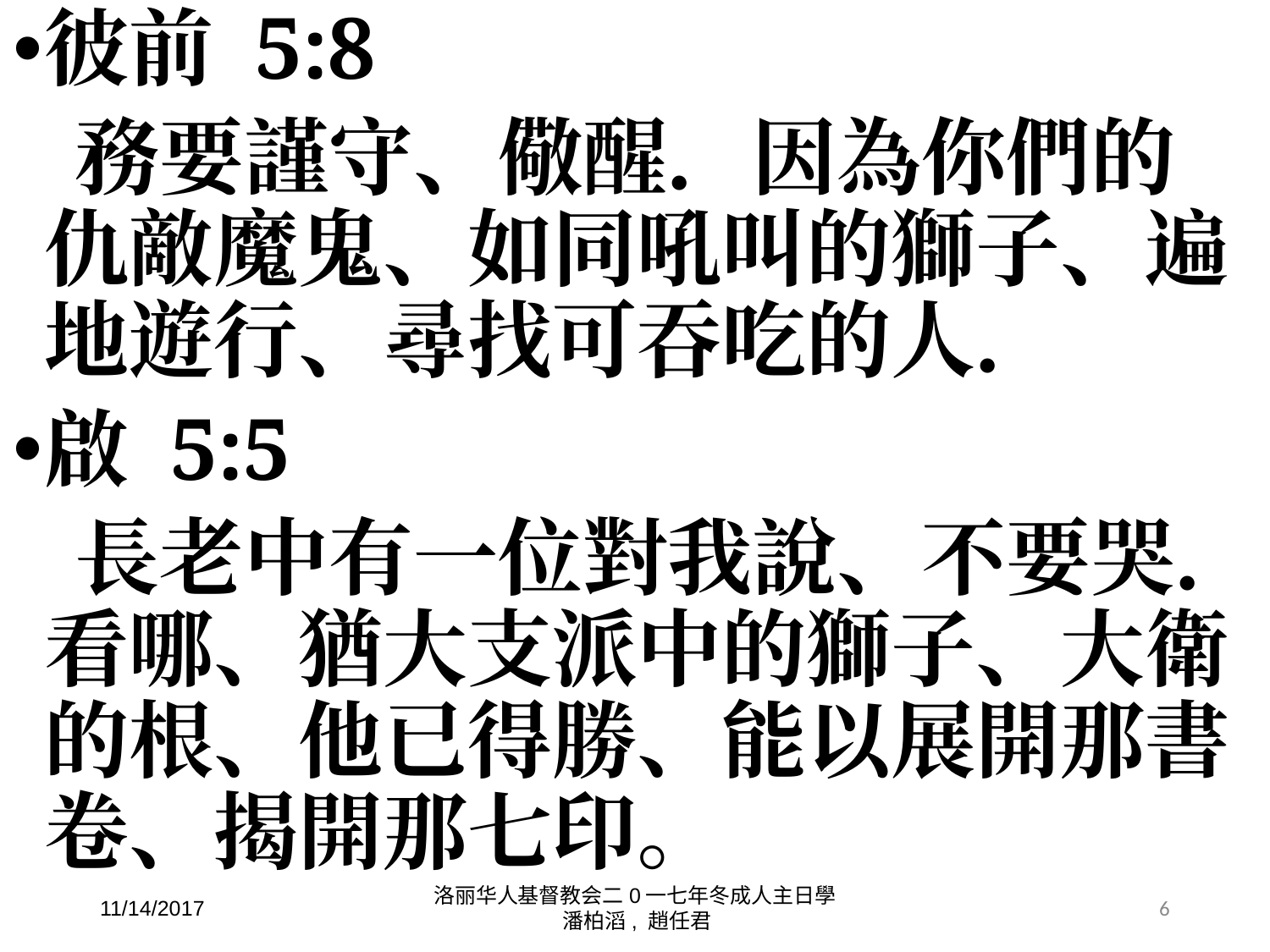

彼前 5:8
  務要謹守、儆醒．因為你們的仇敵魔鬼、如同吼叫的獅子、遍地遊行、尋找可吞吃的人．
啟 5:5
  長老中有一位對我說、不要哭．看哪、猶大支派中的獅子、大衛的根、他已得勝、能以展開那書卷、揭開那七印。
11/14/2017
洛丽华人基督教会二0一七年冬成人主日學   潘柏滔, 趙任君
6